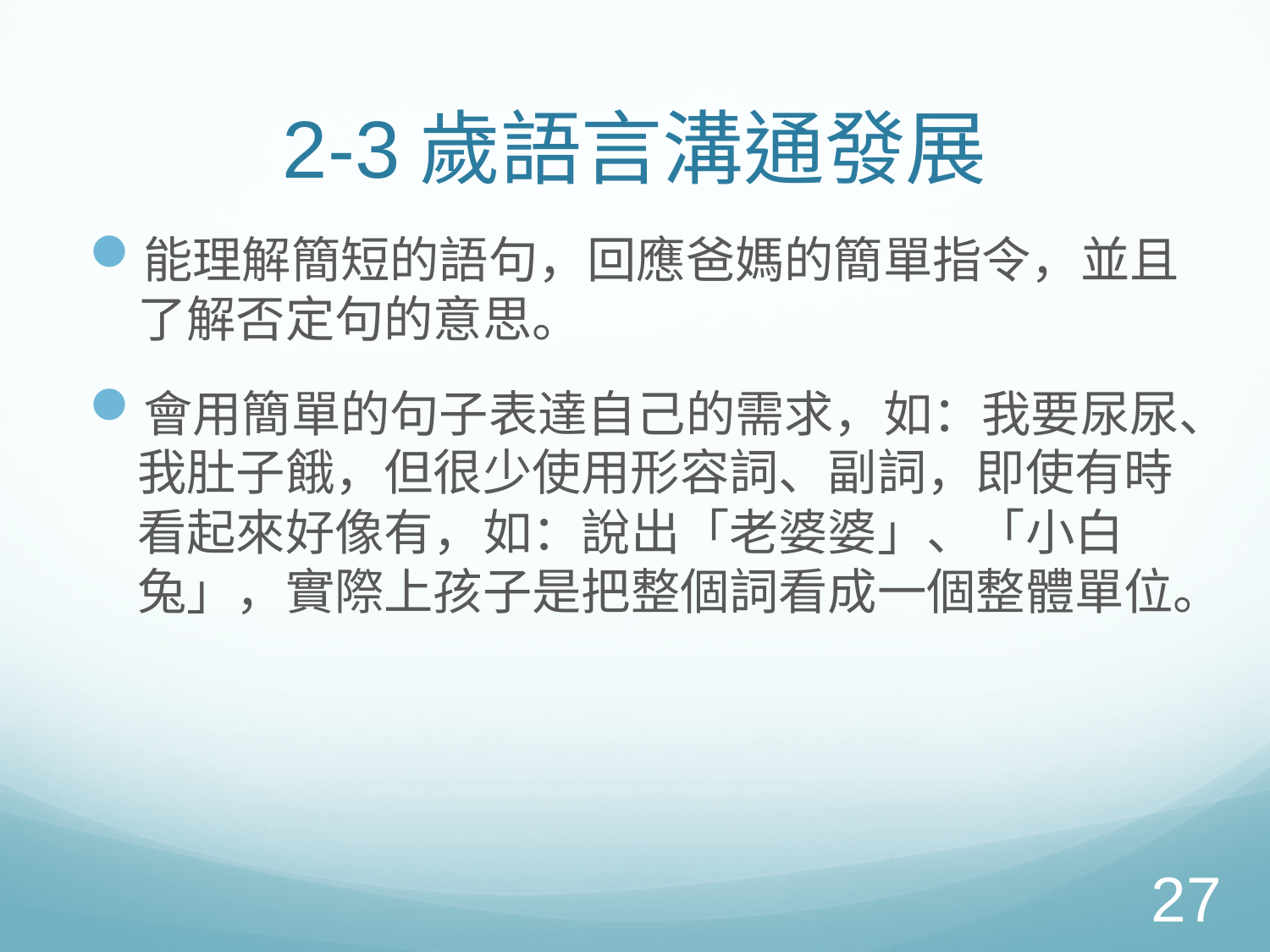

# 2-3歲語言溝通發展
能理解簡短的語句，回應爸媽的簡單指令，並且了解否定句的意思。
會用簡單的句子表達自己的需求，如：我要尿尿、我肚子餓，但很少使用形容詞、副詞，即使有時看起來好像有，如：說出「老婆婆」、「小白兔」，實際上孩子是把整個詞看成一個整體單位。
27